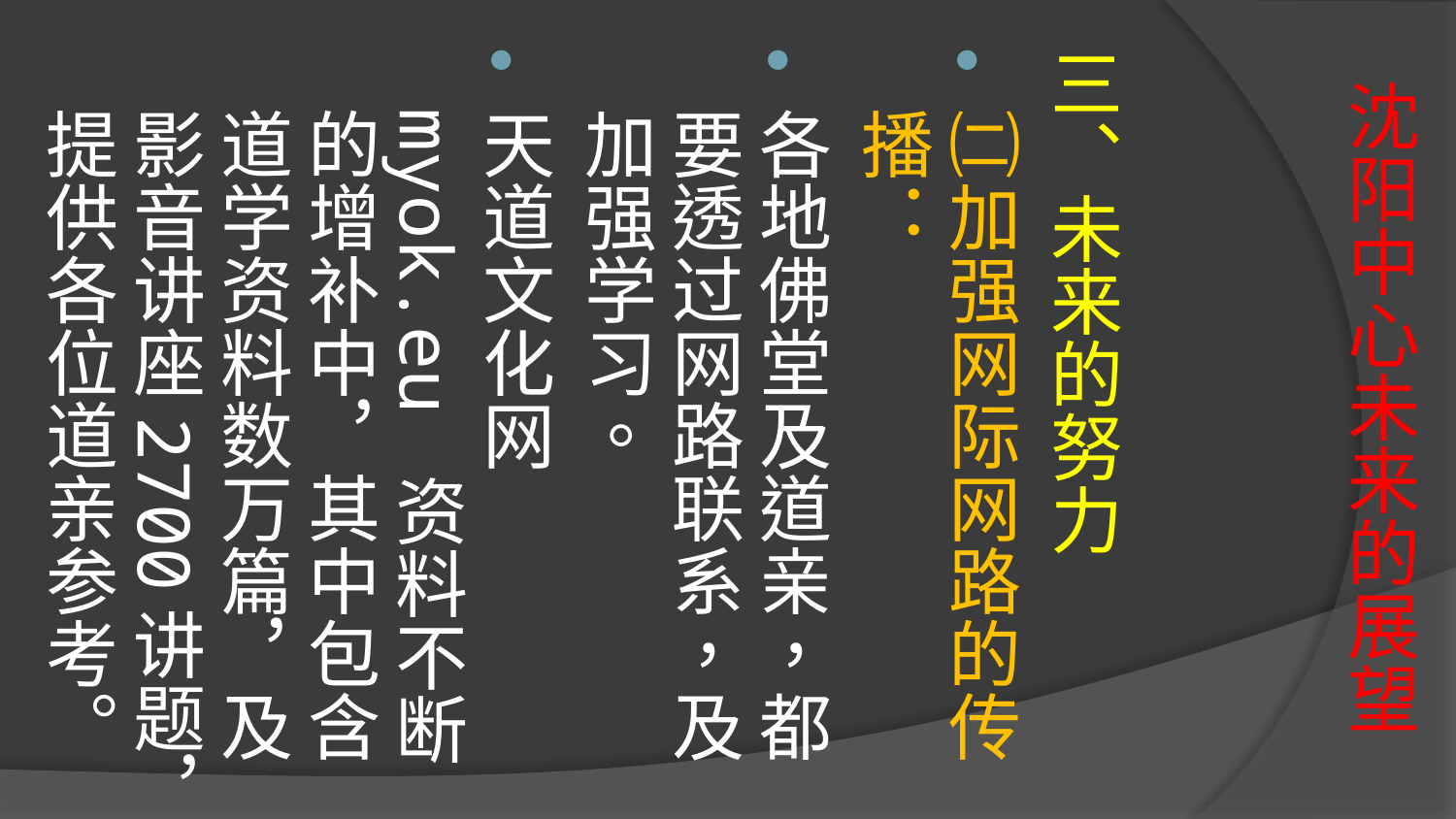

# 沈阳中心未来的展望
三、未来的努力
㈡加强网际网路的传播：
各地佛堂及道亲，都要透过网路联系，及加强学习。
天道文化网 myok.eu 资料不断的增补中，其中包含道学资料数万篇，及影音讲座2700讲题，提供各位道亲参考。